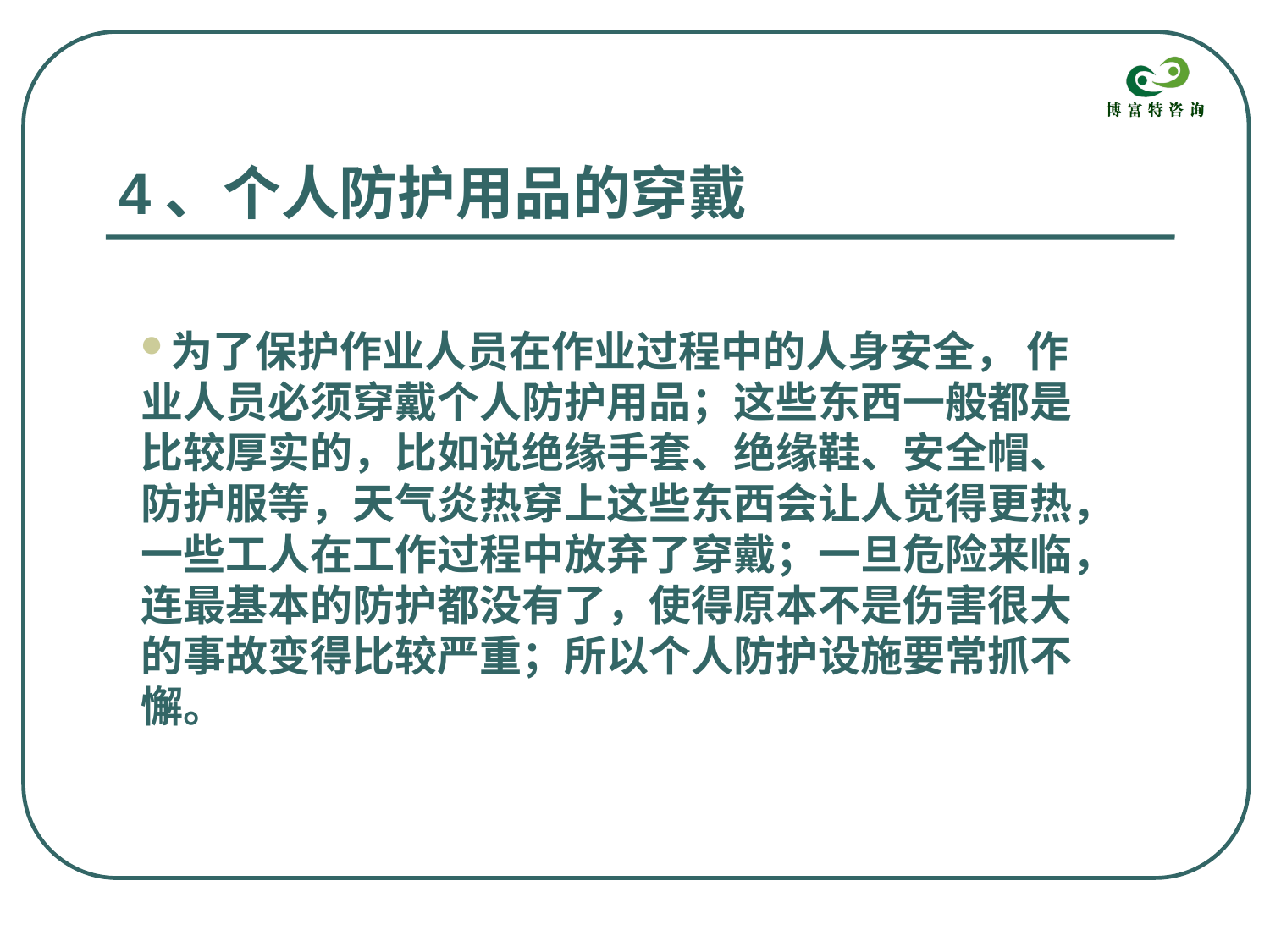

# 4、个人防护用品的穿戴
为了保护作业人员在作业过程中的人身安全， 作业人员必须穿戴个人防护用品；这些东西一般都是比较厚实的，比如说绝缘手套、绝缘鞋、安全帽、防护服等，天气炎热穿上这些东西会让人觉得更热，一些工人在工作过程中放弃了穿戴；一旦危险来临，连最基本的防护都没有了，使得原本不是伤害很大的事故变得比较严重；所以个人防护设施要常抓不懈。
9